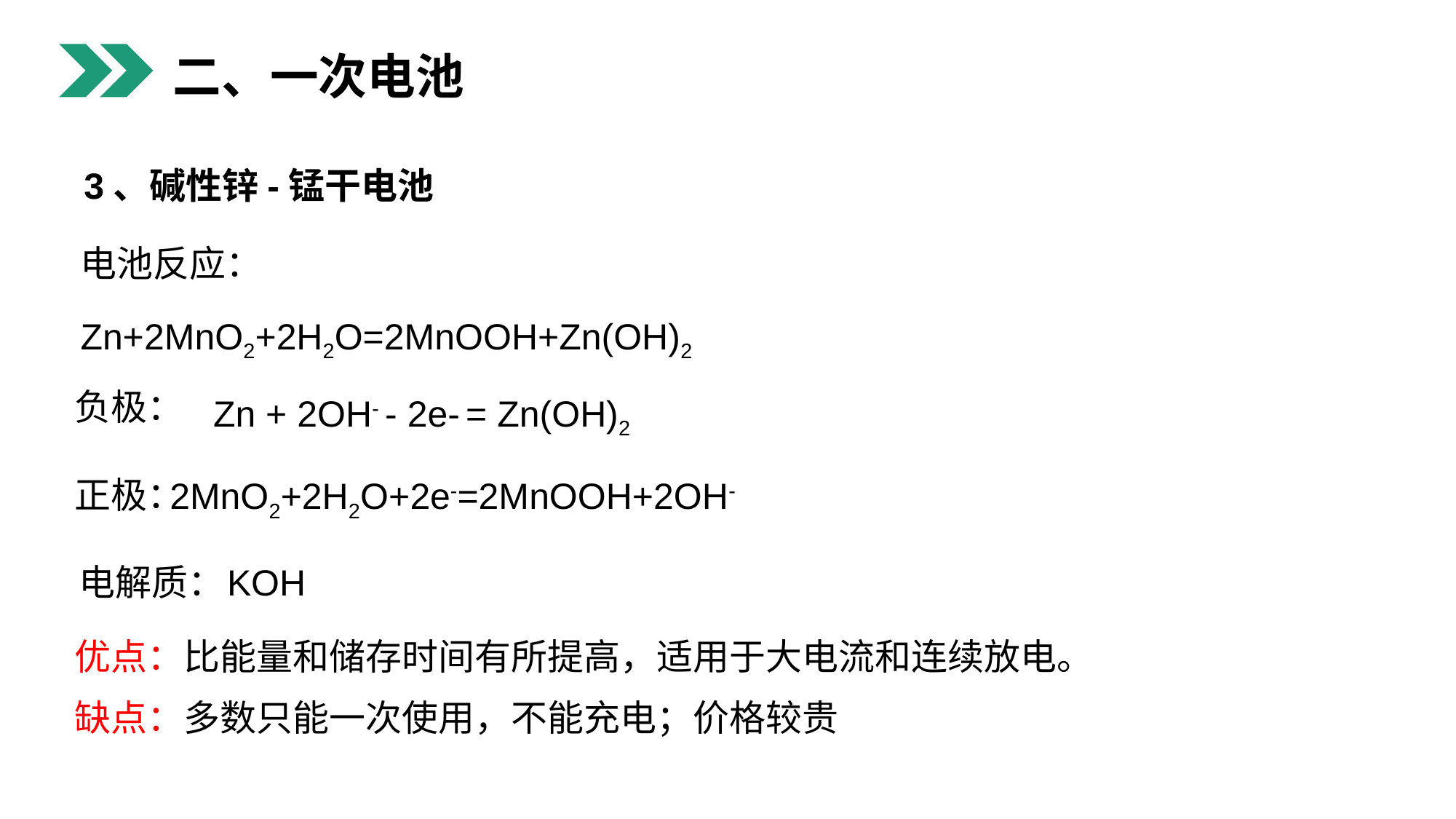

二、一次电池
3、碱性锌-锰干电池
电池反应：
Zn+2MnO2+2H2O=2MnOOH+Zn(OH)2
负极：
Zn + 2OH- - 2e- = Zn(OH)2
2MnO2+2H2O+2e-=2MnOOH+2OH-
正极：

电解质：
KOH
优点：比能量和储存时间有所提高，适用于大电流和连续放电。
缺点：多数只能一次使用，不能充电；价格较贵